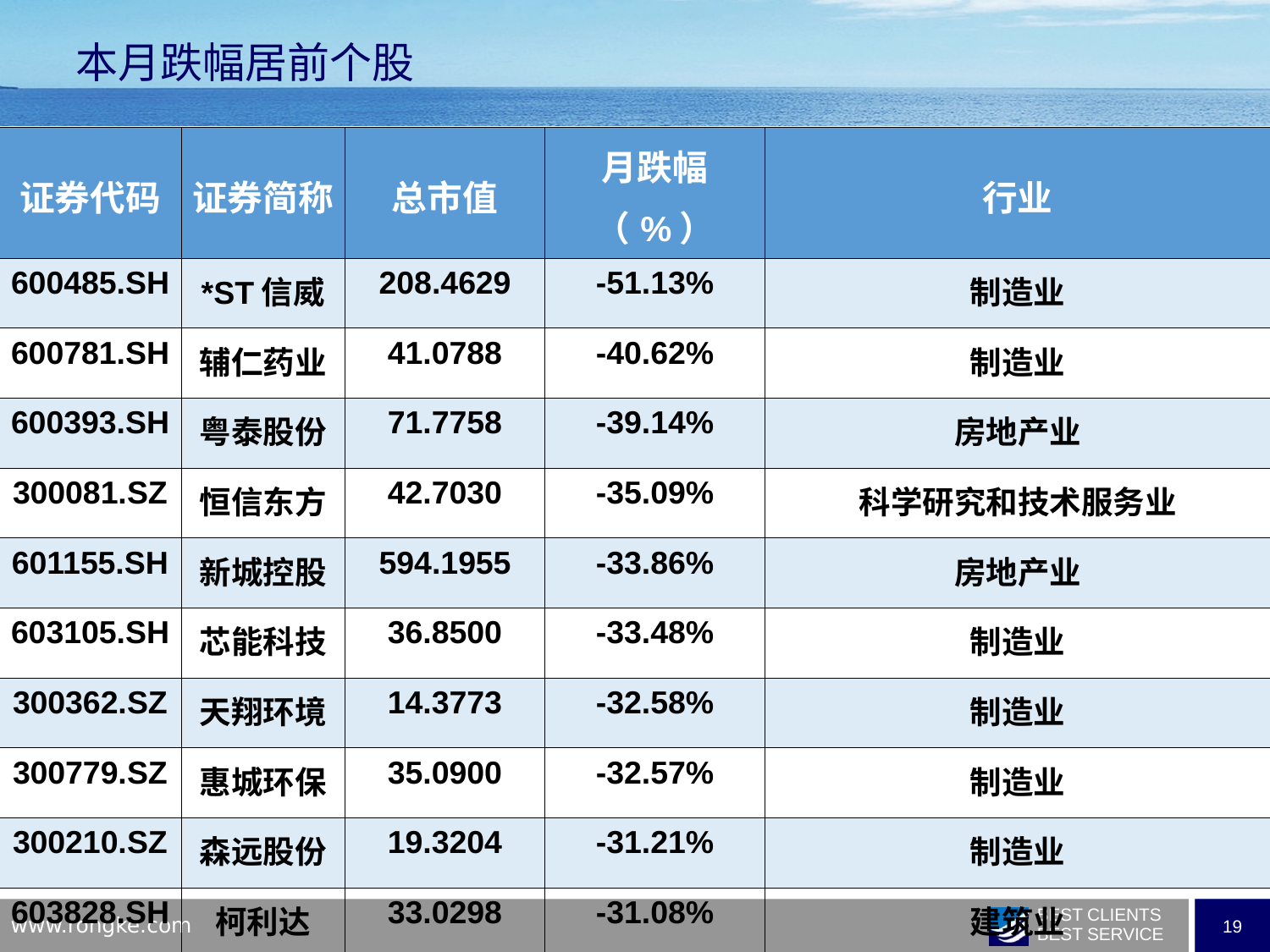

本月跌幅居前个股
| 证券代码 | 证券简称 | 总市值 | 月跌幅（%） | 行业 |
| --- | --- | --- | --- | --- |
| 600485.SH | \*ST信威 | 208.4629 | -51.13% | 制造业 |
| 600781.SH | 辅仁药业 | 41.0788 | -40.62% | 制造业 |
| 600393.SH | 粤泰股份 | 71.7758 | -39.14% | 房地产业 |
| 300081.SZ | 恒信东方 | 42.7030 | -35.09% | 科学研究和技术服务业 |
| 601155.SH | 新城控股 | 594.1955 | -33.86% | 房地产业 |
| 603105.SH | 芯能科技 | 36.8500 | -33.48% | 制造业 |
| 300362.SZ | 天翔环境 | 14.3773 | -32.58% | 制造业 |
| 300779.SZ | 惠城环保 | 35.0900 | -32.57% | 制造业 |
| 300210.SZ | 森远股份 | 19.3204 | -31.21% | 制造业 |
| 603828.SH | 柯利达 | 33.0298 | -31.08% | 建筑业 |